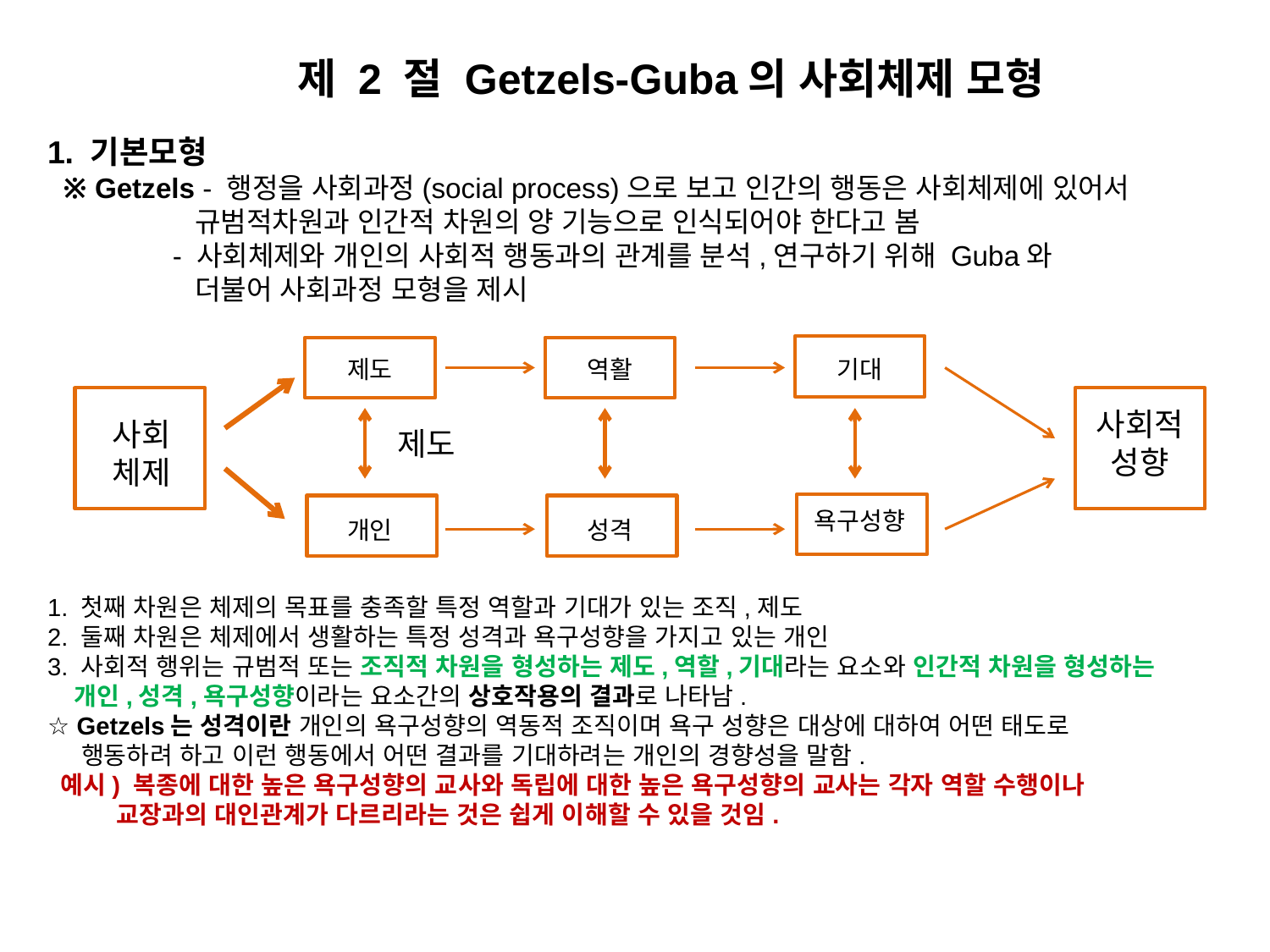

제 2 절 Getzels-Guba의 사회체제 모형
1. 기본모형
  ※ Getzels - 행정을 사회과정(social process)으로 보고 인간의 행동은 사회체제에 있어서
                  규범적차원과 인간적 차원의 양 기능으로 인식되어야 한다고 봄
                - 사회체제와 개인의 사회적 행동과의 관계를 분석,연구하기 위해 Guba와
                  더불어 사회과정 모형을 제시

제도
역활
기대

사회적 성향
사회체제
제도

욕구성향
개인
성격
1. 첫째 차원은 체제의 목표를 충족할 특정 역할과 기대가 있는 조직,제도
2. 둘째 차원은 체제에서 생활하는 특정 성격과 욕구성향을 가지고 있는 개인
3. 사회적 행위는 규범적 또는 조직적 차원을 형성하는 제도,역할,기대라는 요소와 인간적 차원을 형성하는
   개인,성격,욕구성향이라는 요소간의 상호작용의 결과로 나타남.
☆ Getzels는 성격이란 개인의 욕구성향의 역동적 조직이며 욕구 성향은 대상에 대하여 어떤 태도로
    행동하려 하고 이런 행동에서 어떤 결과를 기대하려는 개인의 경향성을 말함.
 예시) 복종에 대한 높은 욕구성향의 교사와 독립에 대한 높은 욕구성향의 교사는 각자 역할 수행이나
         교장과의 대인관계가 다르리라는 것은 쉽게 이해할 수 있을 것임.